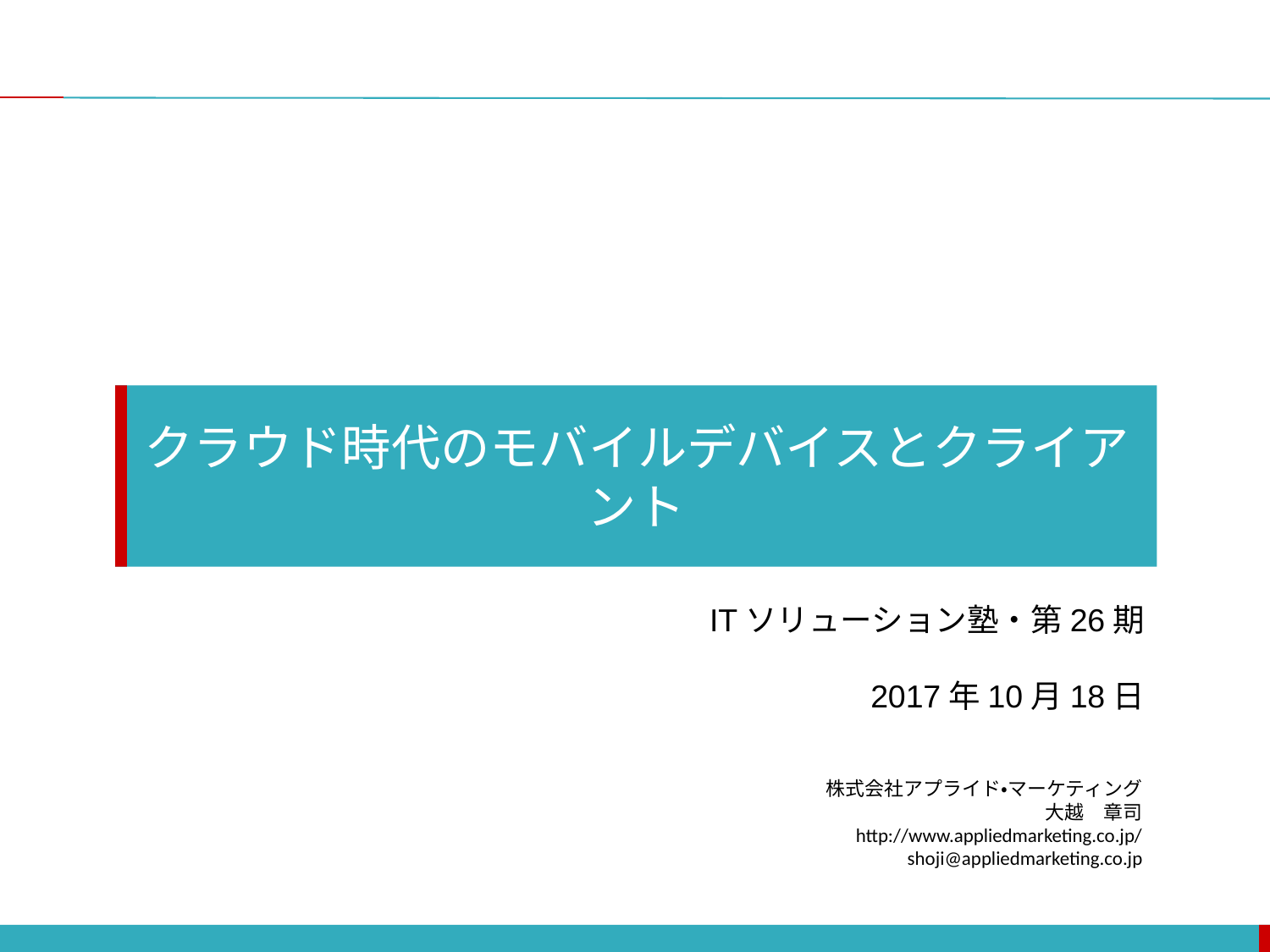

クラウド時代のモバイルデバイスとクライアント
ITソリューション塾・第26期

2017年10月18日
株式会社アプライド・マーケティング
大越　章司
http://www.appliedmarketing.co.jp/
shoji@appliedmarketing.co.jp